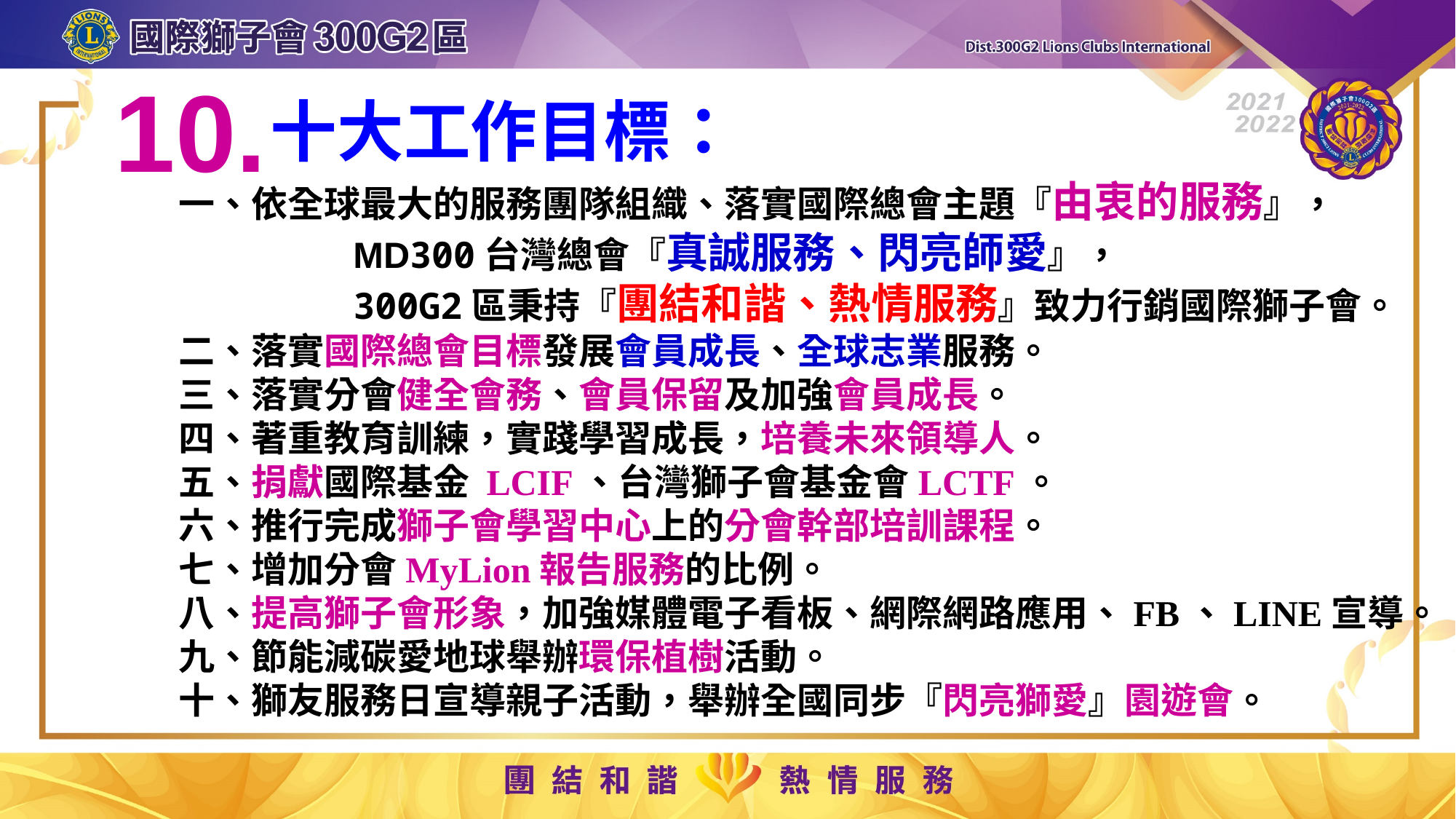

10.
十大工作目標：
一、依全球最大的服務團隊組織、落實國際總會主題『由衷的服務』，
        MD300台灣總會『真誠服務、閃亮師愛』，
        300G2區秉持『團結和諧、熱情服務』致力行銷國際獅子會。
二、落實國際總會目標發展會員成長、全球志業服務。
三、落實分會健全會務、會員保留及加強會員成長。
四、著重教育訓練，實踐學習成長，培養未來領導人。
五、捐獻國際基金 LCIF、台灣獅子會基金會LCTF。
六、推行完成獅子會學習中心上的分會幹部培訓課程。
七、增加分會MyLion報告服務的比例。
八、提高獅子會形象，加強媒體電子看板、網際網路應用、FB、LINE宣導。
九、節能減碳愛地球舉辦環保植樹活動。
十、獅友服務日宣導親子活動，舉辦全國同步『閃亮獅愛』園遊會。